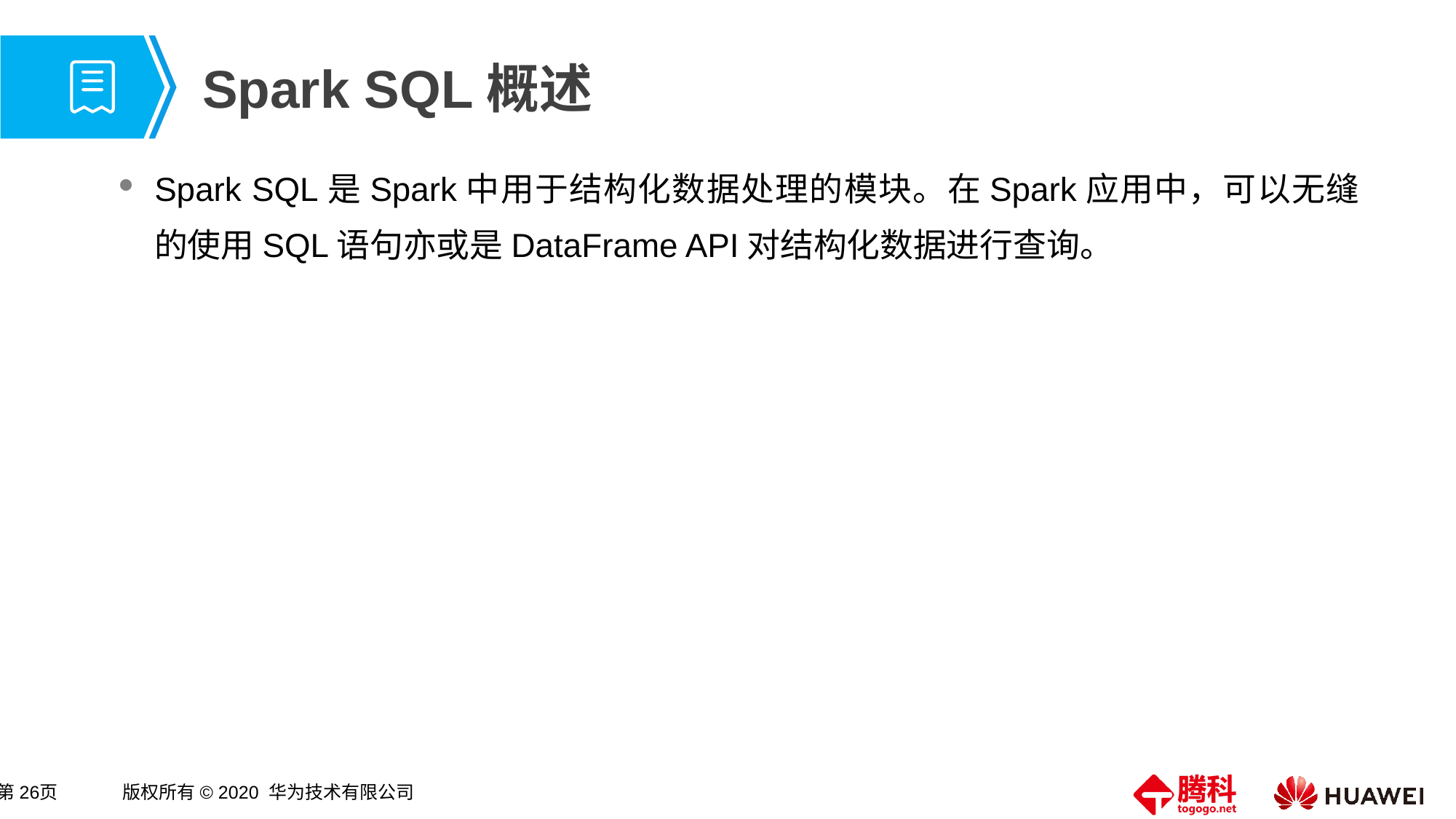

# Spark SQL概述
Spark SQL是Spark中用于结构化数据处理的模块。在Spark应用中，可以无缝的使用SQL语句亦或是DataFrame API对结构化数据进行查询。